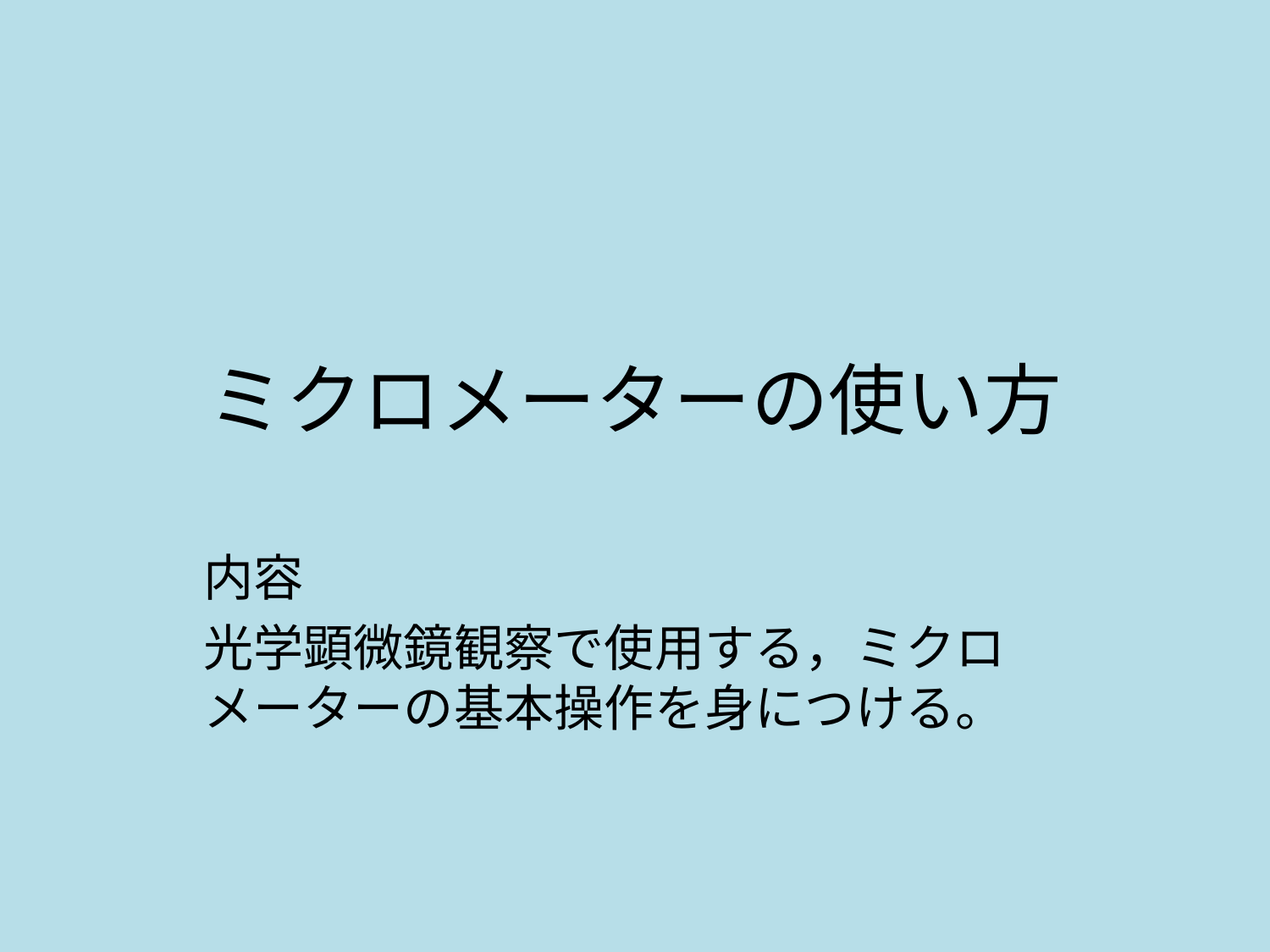

# ミクロメーターの使い方
内容
光学顕微鏡観察で使用する，ミクロメーターの基本操作を身につける。